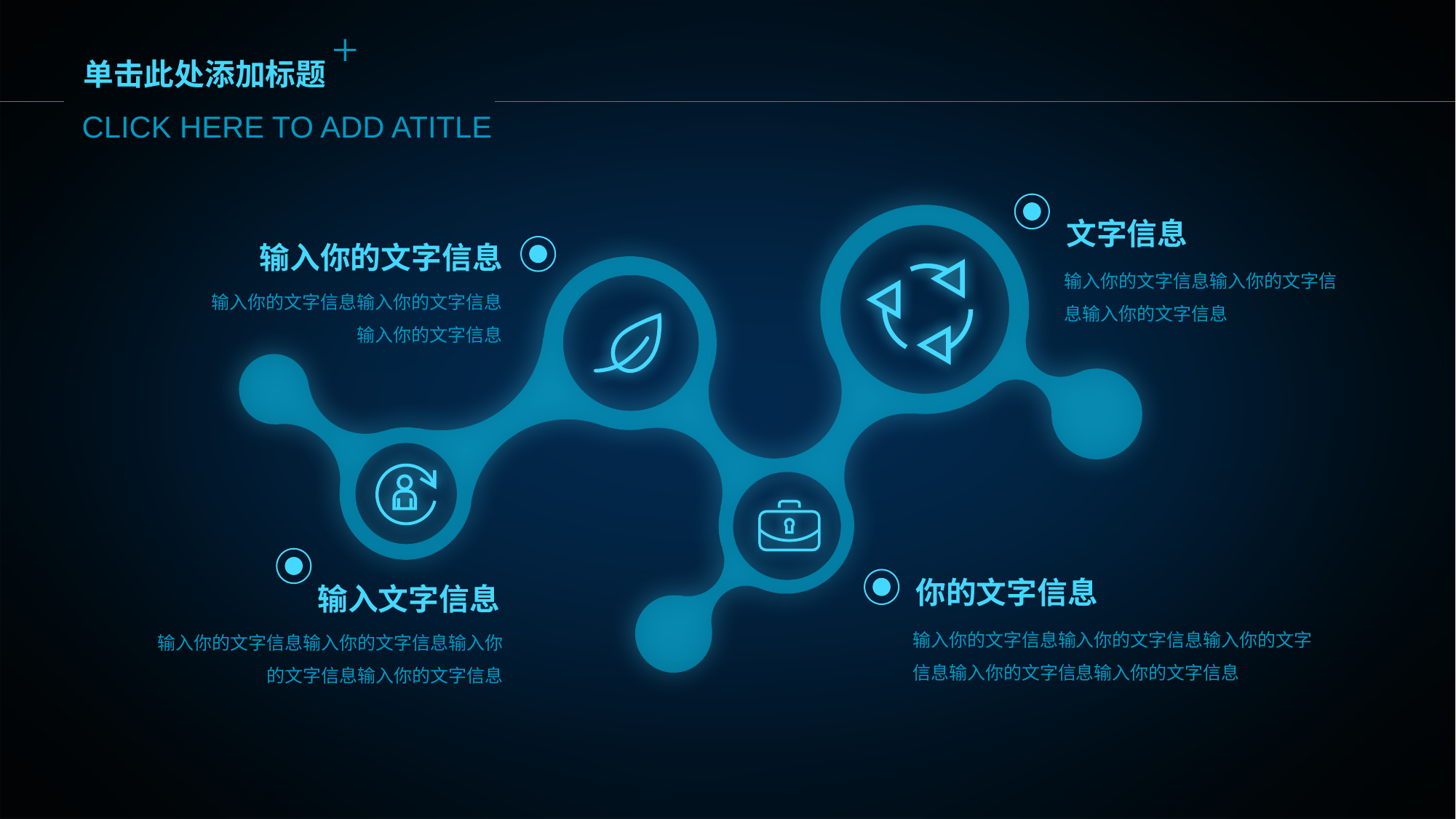

CLICK HERE TO ADD ATITLE
单击此处添加标题

文字信息
输入你的文字信息输入你的文字信息输入你的文字信息
输入你的文字信息
输入你的文字信息输入你的文字信息输入你的文字信息

你的文字信息
输入你的文字信息输入你的文字信息输入你的文字信息输入你的文字信息输入你的文字信息

输入文字信息
输入你的文字信息输入你的文字信息输入你的文字信息输入你的文字信息